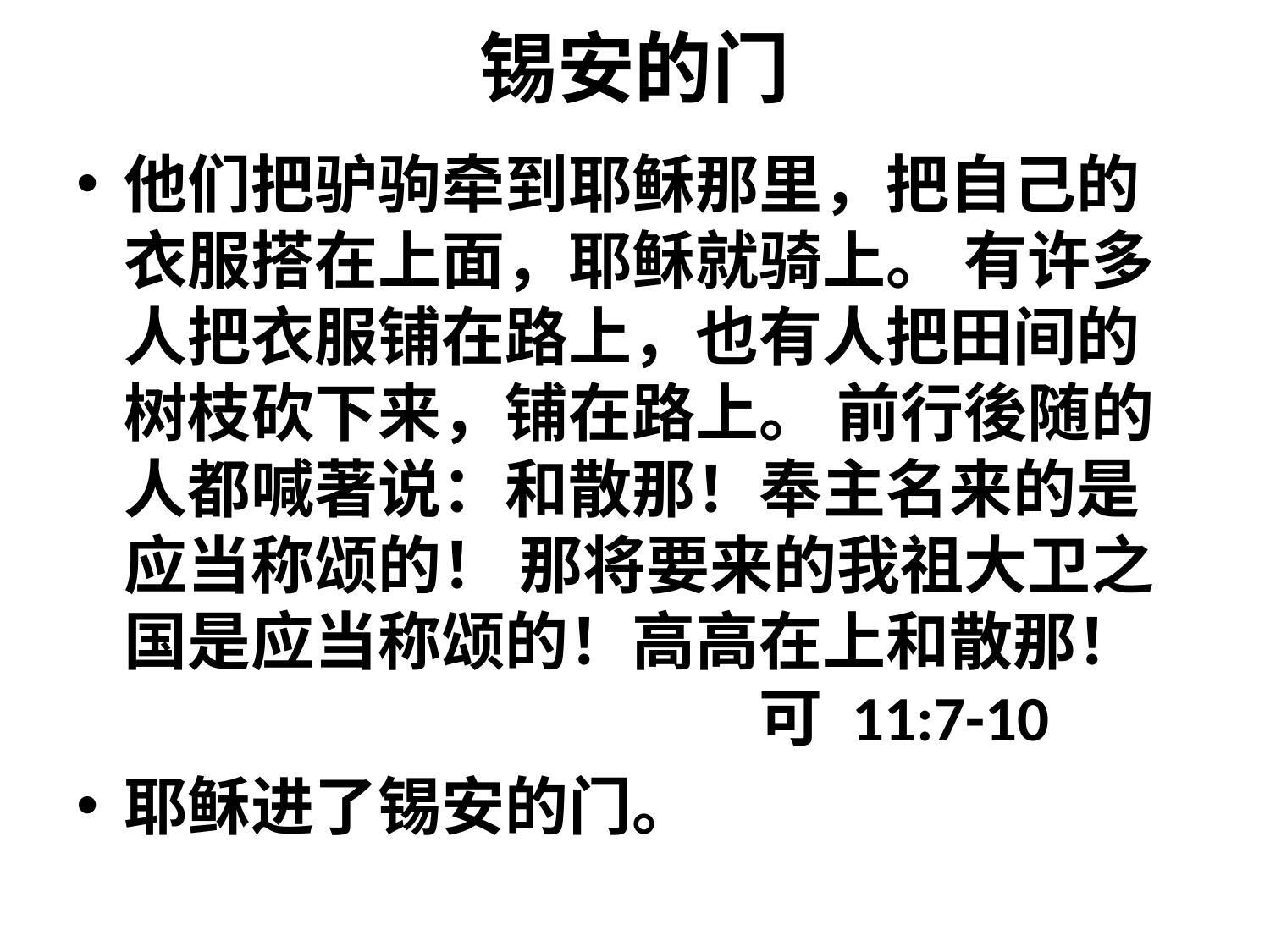

# 锡安的门
他们把驴驹牵到耶稣那里，把自己的衣服搭在上面，耶稣就骑上。 有许多人把衣服铺在路上，也有人把田间的树枝砍下来，铺在路上。 前行後随的人都喊著说：和散那！奉主名来的是应当称颂的！ 那将要来的我祖大卫之国是应当称颂的！高高在上和散那！ 					可 11:7-10
耶稣进了锡安的门。